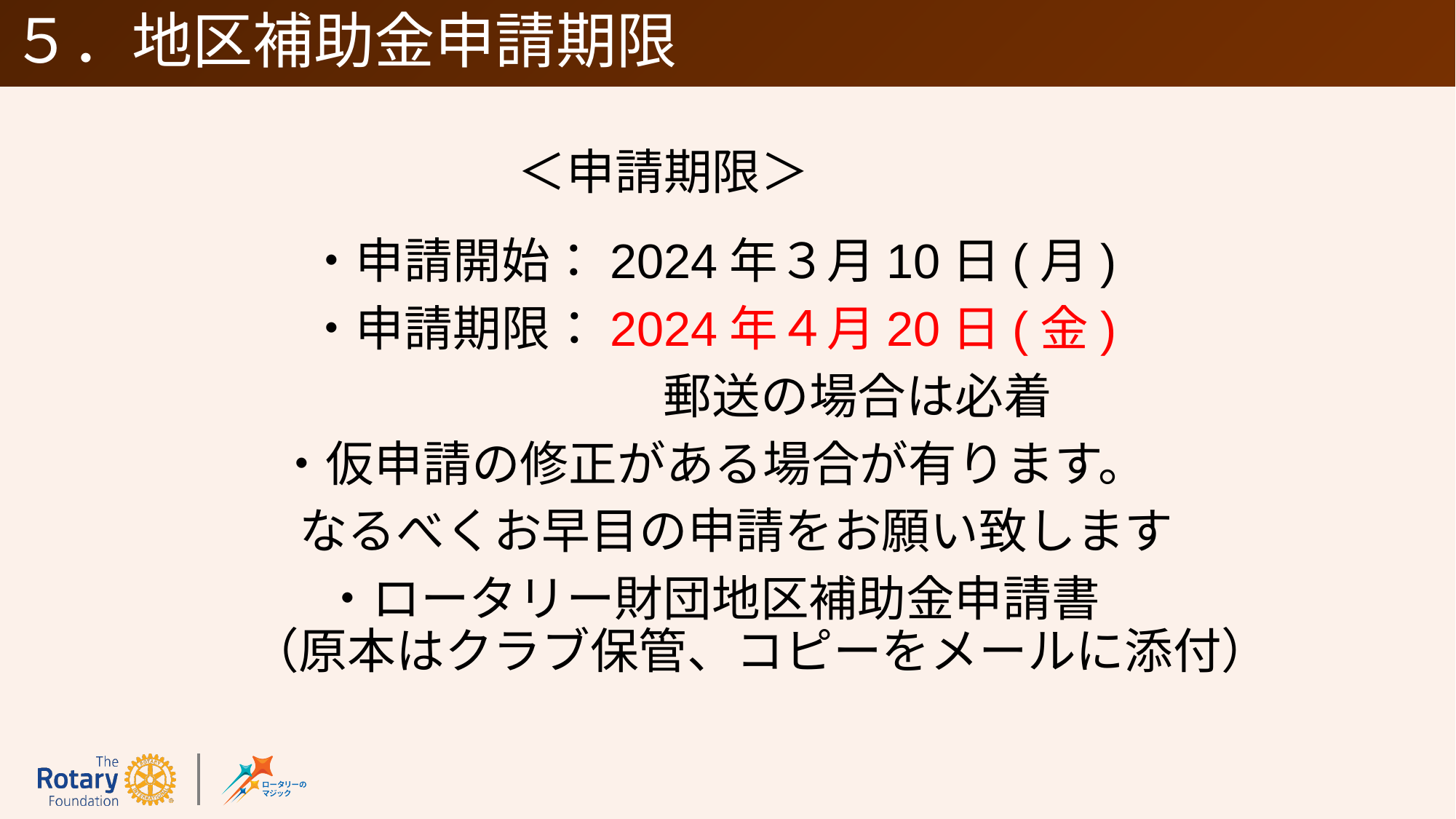

# ５．地区補助金申請期限
＜申請期限＞
・申請開始：2024年３月10日(月)
・申請期限：2024年４月20日(金)
　　　　　　郵送の場合は必着
・仮申請の修正がある場合が有ります。
　なるべくお早目の申請をお願い致します
・ロータリー財団地区補助金申請書
（原本はクラブ保管、コピーをメールに添付）